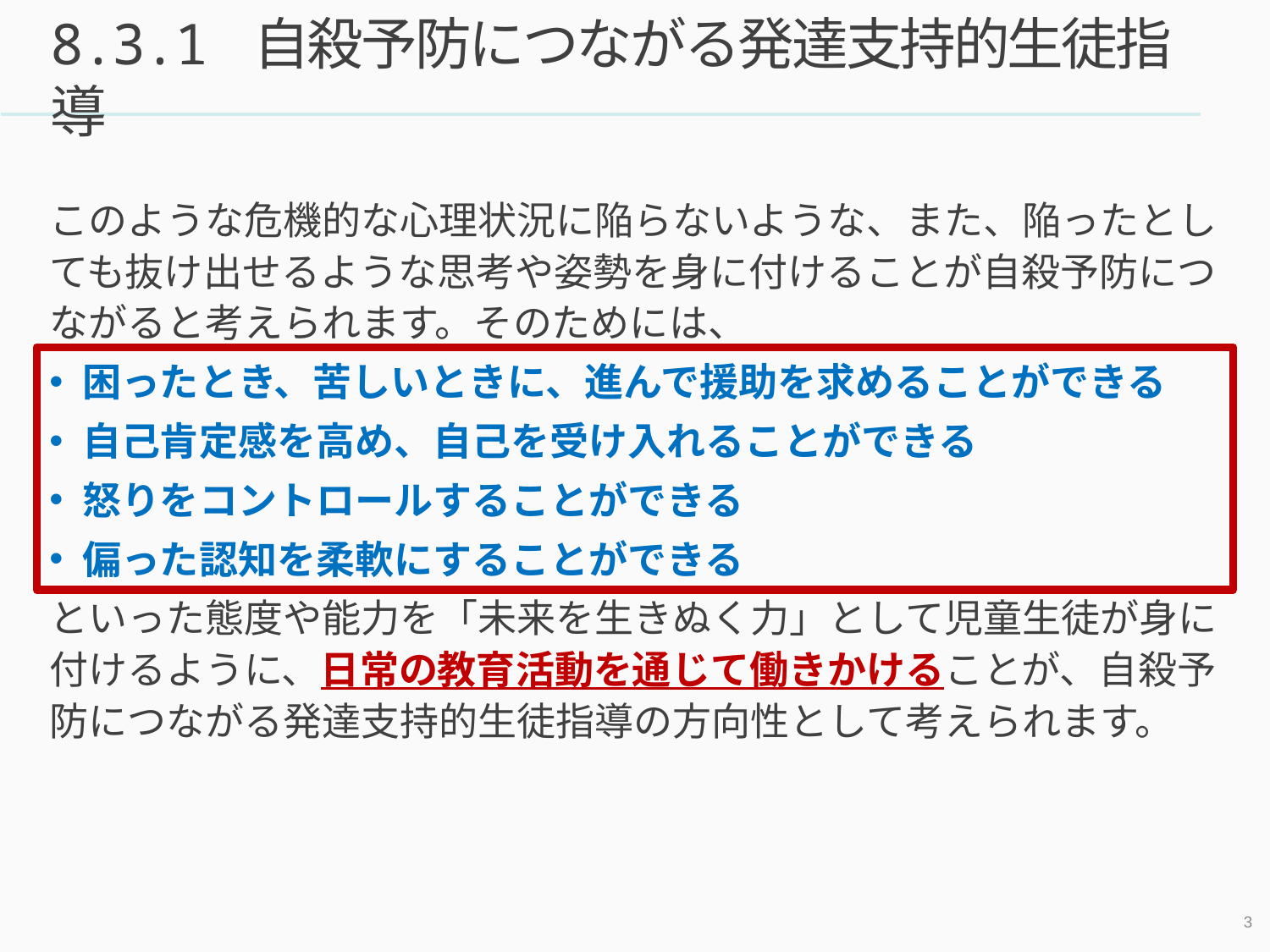

8.3.1 自殺予防につながる発達支持的生徒指導
このような危機的な心理状況に陥らないような、また、陥ったとしても抜け出せるような思考や姿勢を身に付けることが自殺予防につながると考えられます。そのためには、
困ったとき、苦しいときに、進んで援助を求めることができる
自己肯定感を高め、自己を受け入れることができる
怒りをコントロールすることができる
偏った認知を柔軟にすることができる
といった態度や能力を「未来を生きぬく力」として児童生徒が身に付けるように、日常の教育活動を通じて働きかけることが、自殺予防につながる発達支持的生徒指導の方向性として考えられます。

3